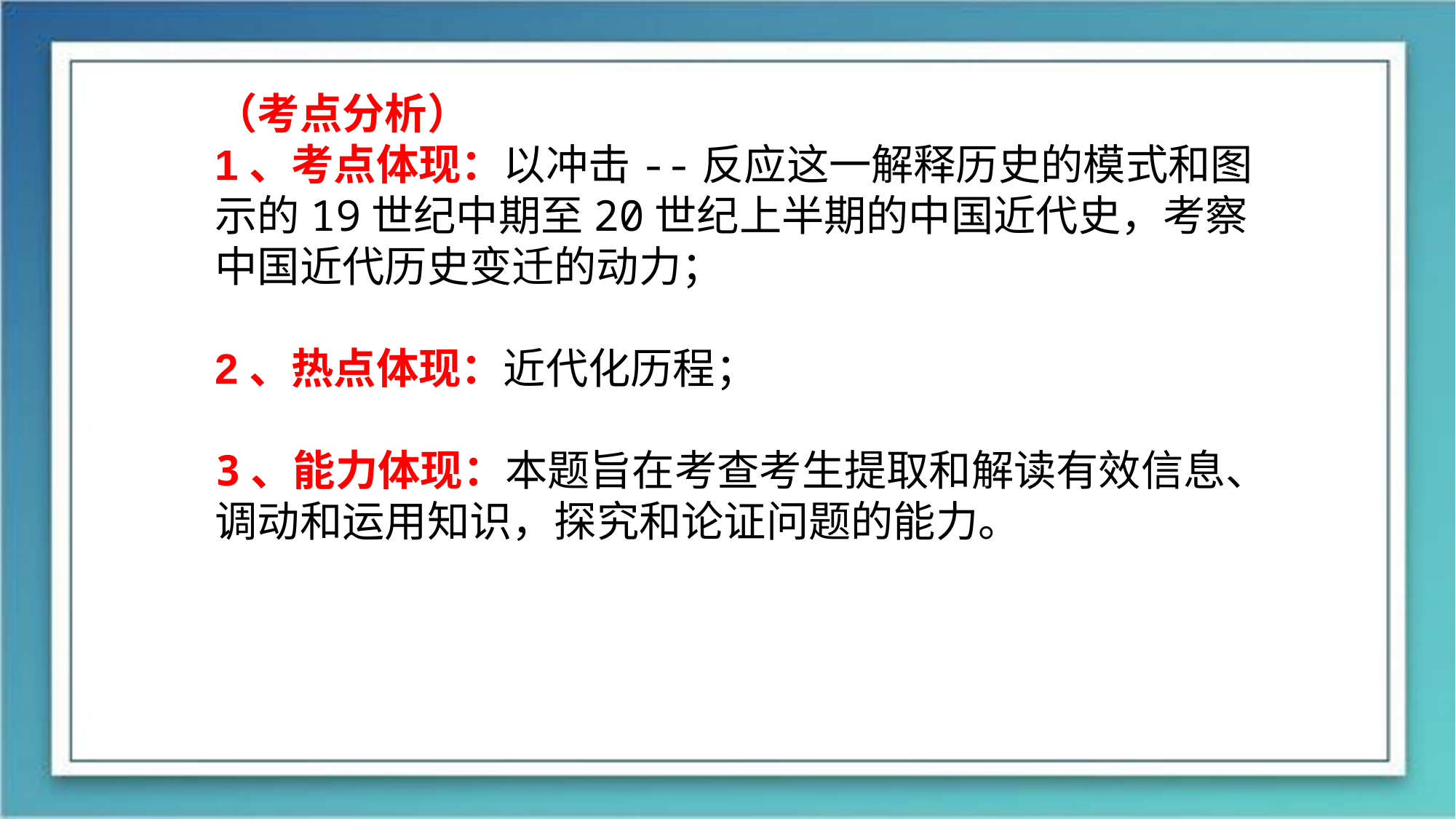

（考点分析）
1、考点体现：以冲击--反应这一解释历史的模式和图示的19世纪中期至20世纪上半期的中国近代史，考察中国近代历史变迁的动力；

2、热点体现：近代化历程；

3、能力体现：本题旨在考查考生提取和解读有效信息、调动和运用知识，探究和论证问题的能力。